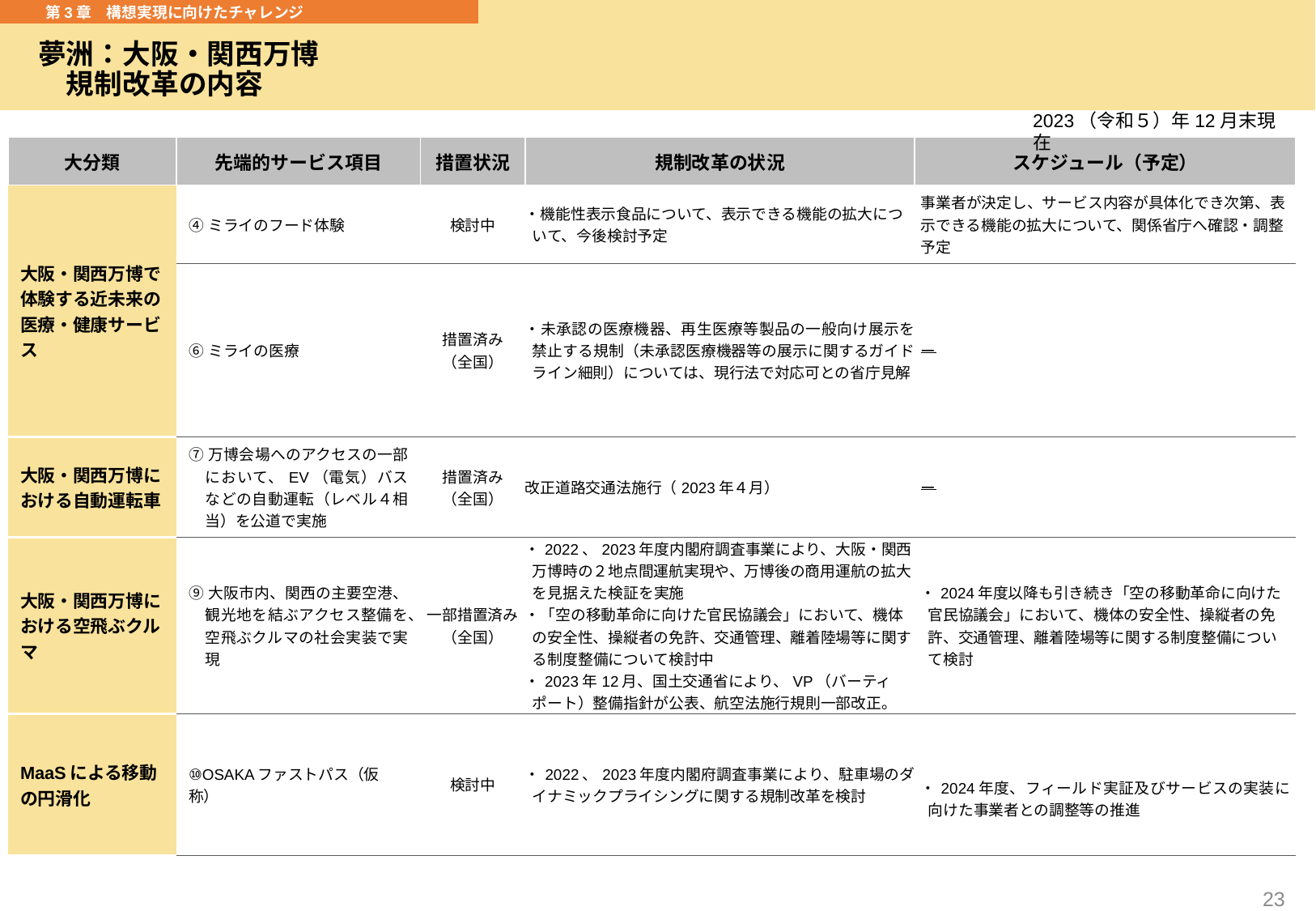

# 夢洲：大阪・関西万博 　規制改革の内容
　　　第3章　構想実現に向けたチャレンジ
2023（令和５）年12月末現在
| 大分類 | 先端的サービス項目 | 措置状況 | 規制改革の状況 | スケジュール（予定） |
| --- | --- | --- | --- | --- |
| 大阪・関西万博で体験する近未来の医療・健康サービス | ④ミライのフード体験 | 検討中 | ・機能性表示食品について、表示できる機能の拡大について、今後検討予定 | 事業者が決定し、サービス内容が具体化でき次第、表示できる機能の拡大について、関係省庁へ確認・調整予定 |
|  | ⑥ミライの医療 | 措置済み （全国） | ・未承認の医療機器、再生医療等製品の一般向け展示を禁止する規制（未承認医療機器等の展示に関するガイドライン細則）については、現行法で対応可との省庁見解 | ー |
| 大阪・関西万博における自動運転車 | ⑦万博会場へのアクセスの一部において、EV（電気）バスなどの自動運転（レベル４相当）を公道で実施 | 措置済み （全国） | 改正道路交通法施行（2023年４月） | ー |
| 大阪・関西万博における空飛ぶクルマ | ⑨大阪市内、関西の主要空港、観光地を結ぶアクセス整備を、空飛ぶクルマの社会実装で実現 | 一部措置済み（全国） | ・2022、2023年度内閣府調査事業により、大阪・関西万博時の２地点間運航実現や、万博後の商用運航の拡大を見据えた検証を実施 ・「空の移動革命に向けた官民協議会」において、機体の安全性、操縦者の免許、交通管理、離着陸場等に関する制度整備について検討中 ・2023年12月、国土交通省により、VP（バーティポート）整備指針が公表、航空法施行規則一部改正。 | ・2024年度以降も引き続き「空の移動革命に向けた官民協議会」において、機体の安全性、操縦者の免許、交通管理、離着陸場等に関する制度整備について検討 |
| MaaSによる移動の円滑化 | ⑩OSAKAファストパス（仮称） | 検討中 | ・2022、2023年度内閣府調査事業により、駐車場のダイナミックプライシングに関する規制改革を検討 | ・2024年度、フィールド実証及びサービスの実装に向けた事業者との調整等の推進 |
23